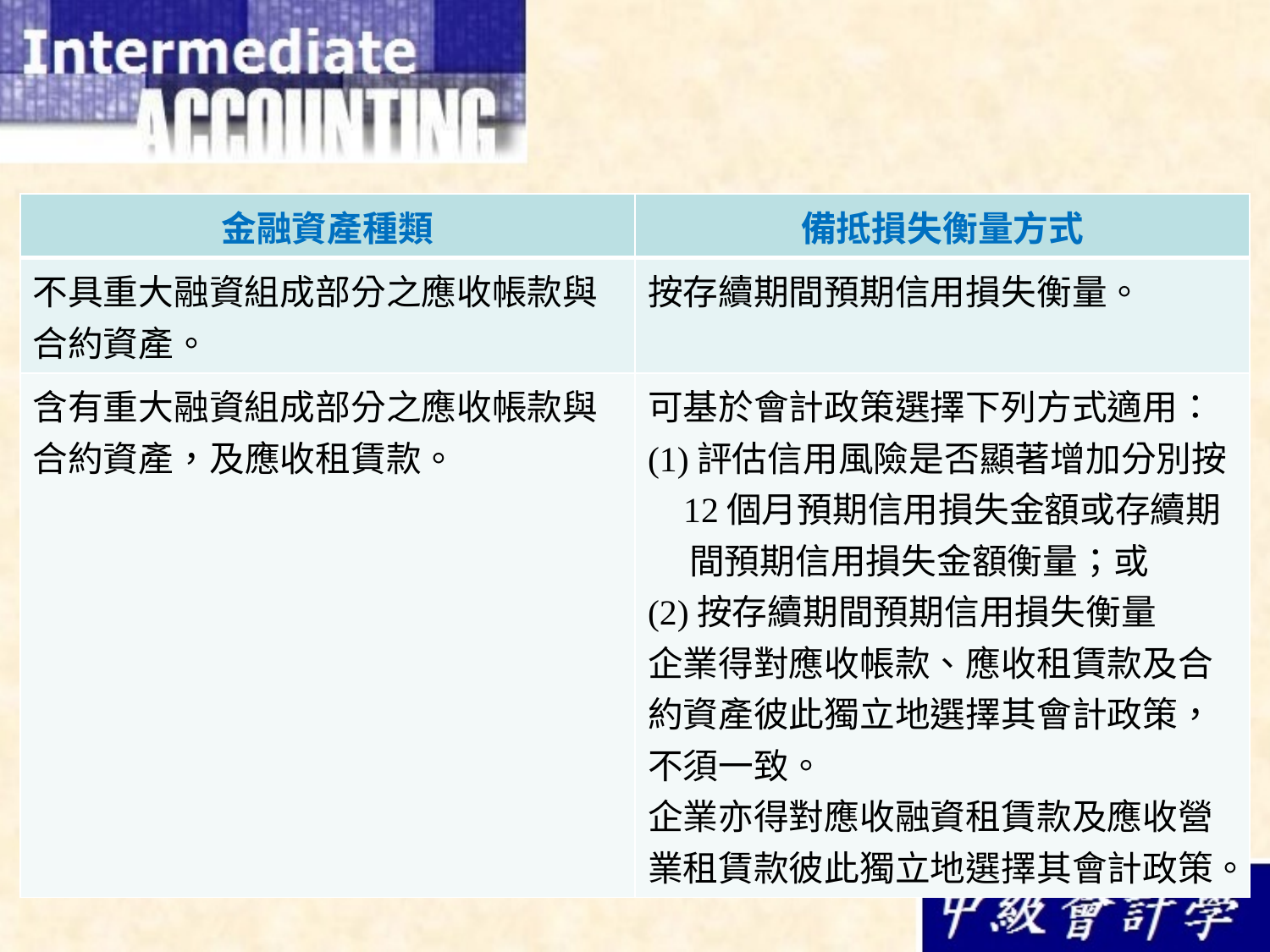

| 金融資產種類 | 備抵損失衡量方式 |
| --- | --- |
| 不具重大融資組成部分之應收帳款與合約資產。 | 按存續期間預期信用損失衡量。 |
| 含有重大融資組成部分之應收帳款與合約資產，及應收租賃款。 | 可基於會計政策選擇下列方式適用： (1)評估信用風險是否顯著增加分別按 12個月預期信用損失金額或存續期 間預期信用損失金額衡量；或 (2)按存續期間預期信用損失衡量 企業得對應收帳款、應收租賃款及合約資產彼此獨立地選擇其會計政策，不須一致。 企業亦得對應收融資租賃款及應收營業租賃款彼此獨立地選擇其會計政策。 |